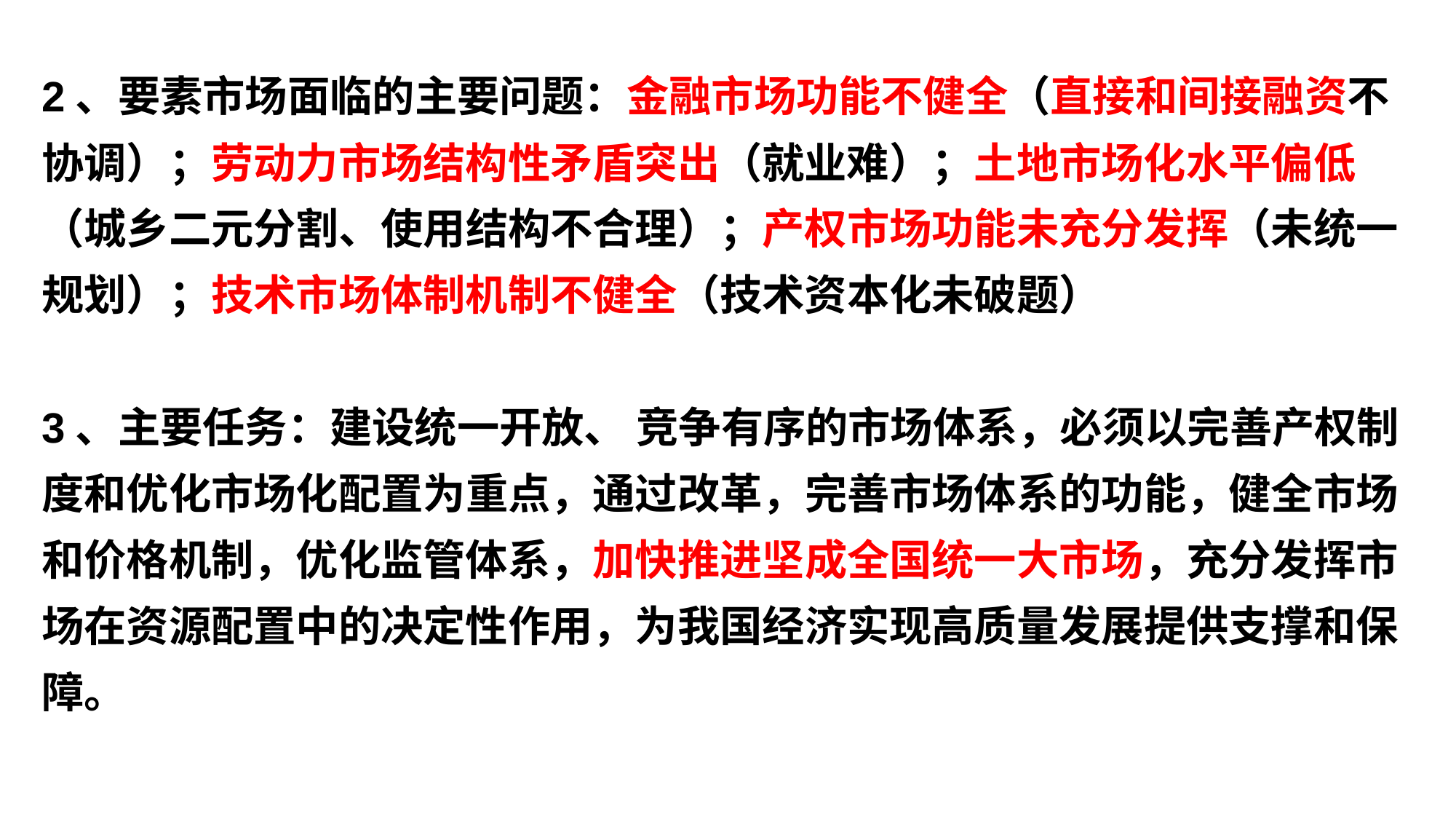

聿见思政统编新教材教学网 www.yjsz2020.cn 原创作品
2、要素市场面临的主要问题：金融市场功能不健全（直接和间接融资不协调）；劳动力市场结构性矛盾突出（就业难）；土地市场化水平偏低（城乡二元分割、使用结构不合理）；产权市场功能未充分发挥（未统一规划）；技术市场体制机制不健全（技术资本化未破题）

3、主要任务：建设统一开放、 竞争有序的市场体系，必须以完善产权制度和优化市场化配置为重点，通过改革，完善市场体系的功能，健全市场和价格机制，优化监管体系，加快推进坚成全国统一大市场，充分发挥市场在资源配置中的决定性作用，为我国经济实现高质量发展提供支撑和保障。